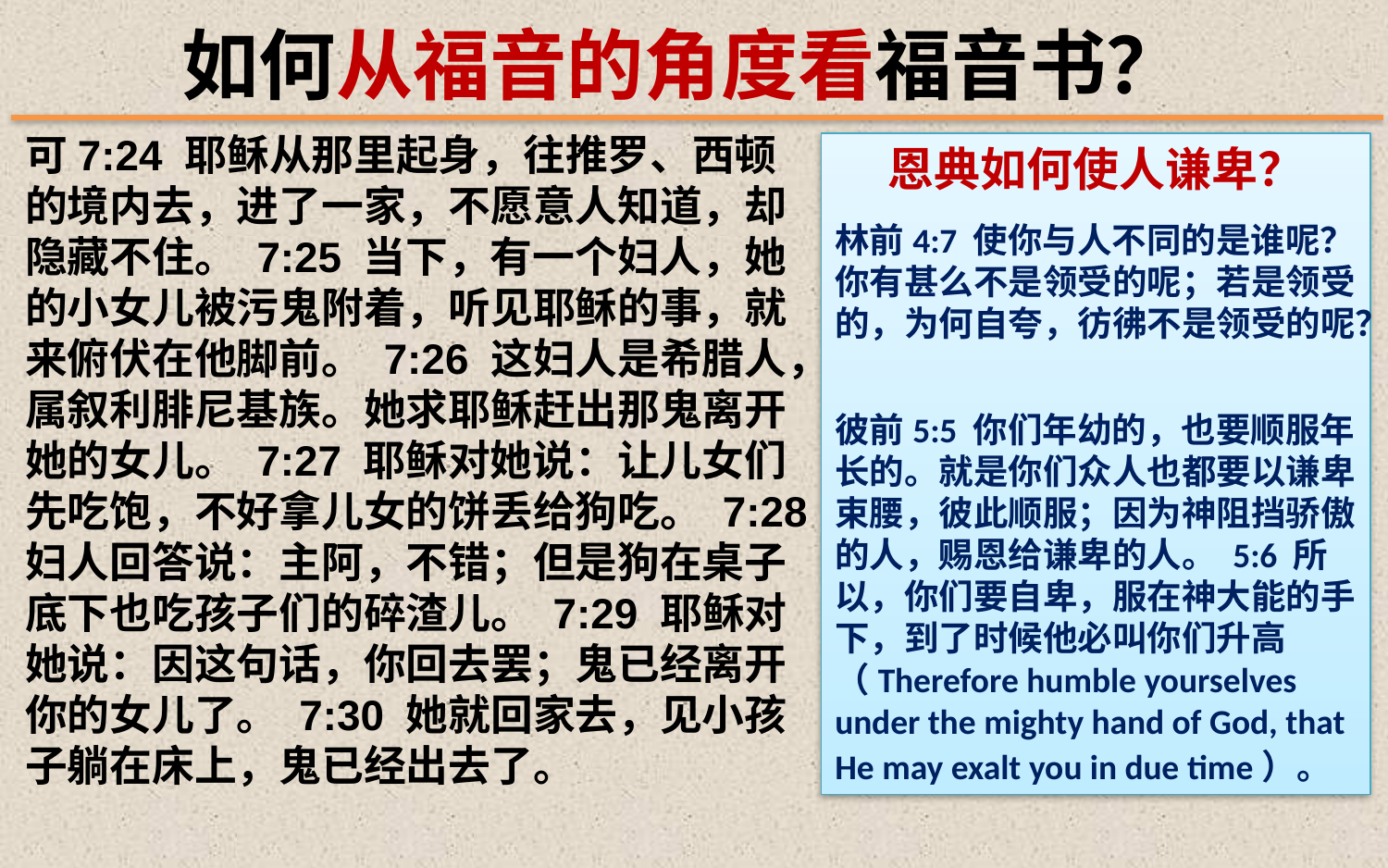

如何从福音的角度看福音书？
可7:24 耶稣从那里起身，往推罗、西顿的境内去，进了一家，不愿意人知道，却隐藏不住。 7:25 当下，有一个妇人，她的小女儿被污鬼附着，听见耶稣的事，就来俯伏在他脚前。 7:26 这妇人是希腊人，属叙利腓尼基族。她求耶稣赶出那鬼离开她的女儿。 7:27 耶稣对她说：让儿女们先吃饱，不好拿儿女的饼丢给狗吃。 7:28 妇人回答说：主阿，不错；但是狗在桌子底下也吃孩子们的碎渣儿。 7:29 耶稣对她说：因这句话，你回去罢；鬼已经离开你的女儿了。 7:30 她就回家去，见小孩子躺在床上，鬼已经出去了。
恩典如何使人谦卑？
林前4:7 使你与人不同的是谁呢？你有甚么不是领受的呢；若是领受的，为何自夸，彷彿不是领受的呢？
彼前5:5 你们年幼的，也要顺服年长的。就是你们众人也都要以谦卑束腰，彼此顺服；因为神阻挡骄傲的人，赐恩给谦卑的人。 5:6 所以，你们要自卑，服在神大能的手下，到了时候他必叫你们升高（Therefore humble yourselves under the mighty hand of God, that He may exalt you in due time）。